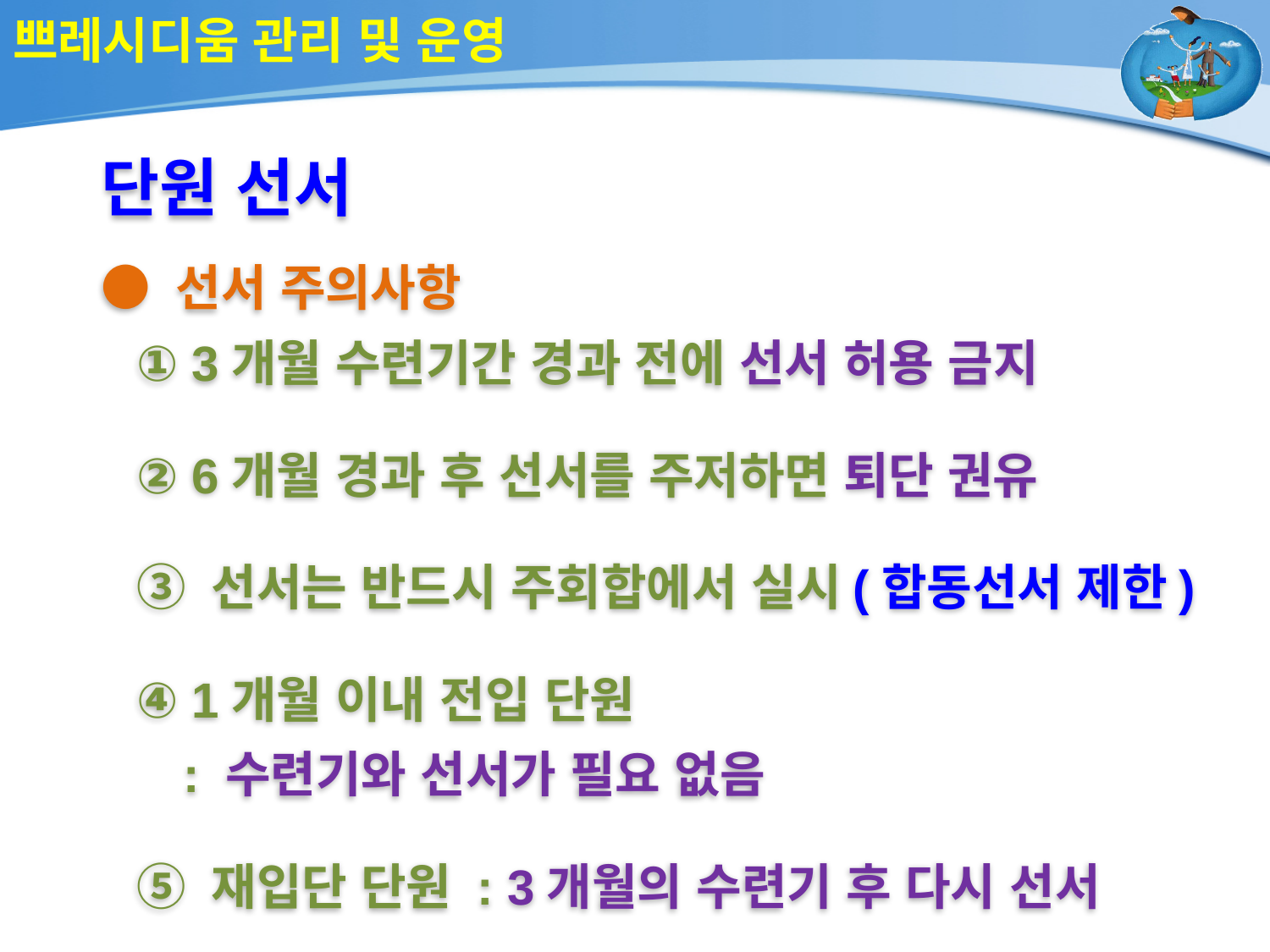

# 쁘레시디움 관리 및 운영
단원 선서
● 선서 주의사항
   ① 3개월 수련기간 경과 전에 선서 허용 금지

   ② 6개월 경과 후 선서를 주저하면 퇴단 권유

   ③ 선서는 반드시 주회합에서 실시(합동선서 제한)

   ④ 1개월 이내 전입 단원
      : 수련기와 선서가 필요 없음

   ⑤ 재입단 단원 : 3개월의 수련기 후 다시 선서